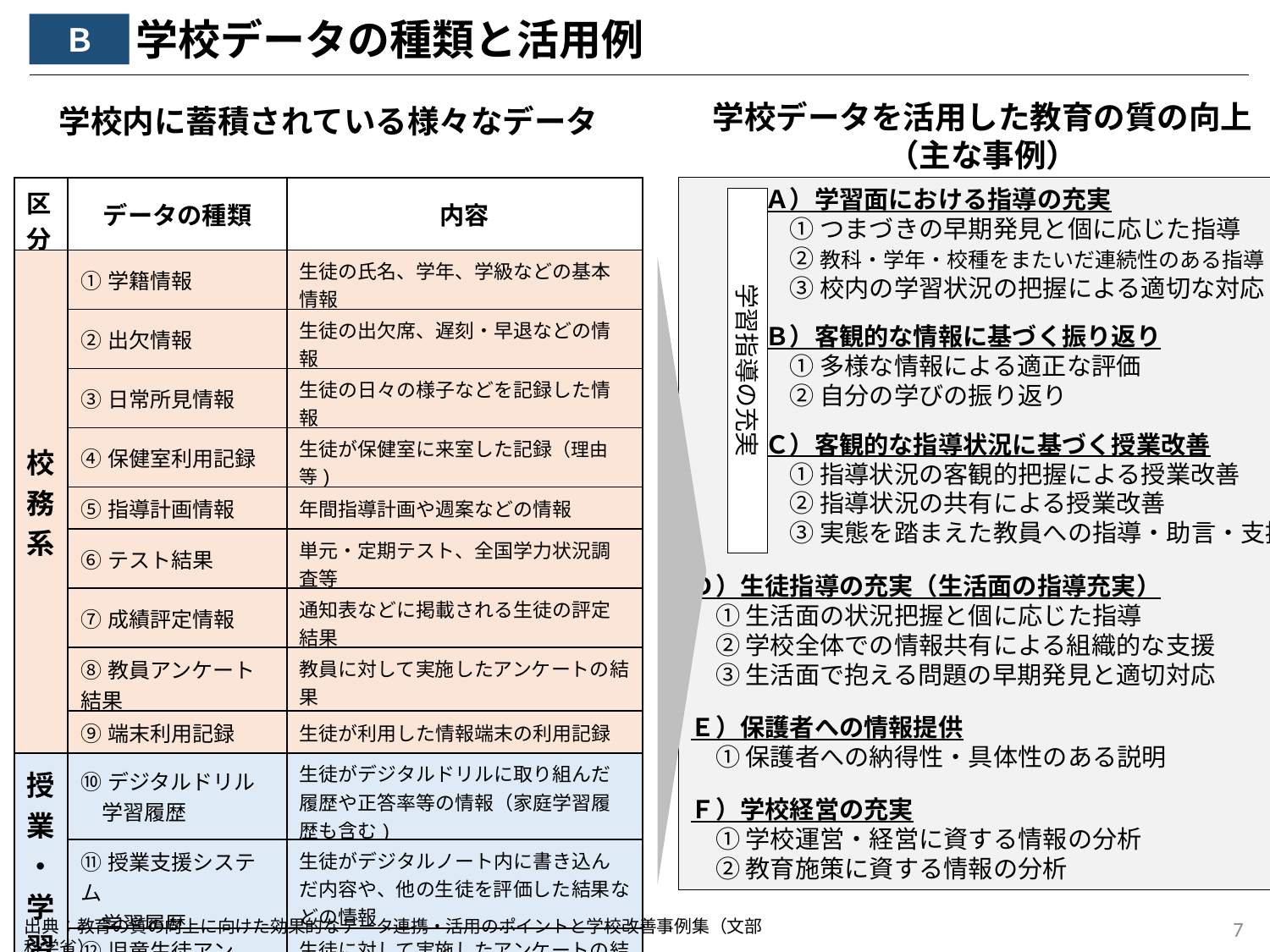

学校データの種類と活用例
Ｂ
学校データを活用した教育の質の向上
（主な事例）
学校内に蓄積されている様々なデータ
| 区分 | データの種類 | 内容 |
| --- | --- | --- |
| 校務系 | ①学籍情報 | 生徒の氏名、学年、学級などの基本情報 |
|  | ②出欠情報 | 生徒の出欠席、遅刻・早退などの情報 |
|  | ③日常所見情報 | 生徒の日々の様子などを記録した情報 |
|  | ④保健室利用記録 | 生徒が保健室に来室した記録（理由等) |
|  | ⑤指導計画情報 | 年間指導計画や週案などの情報 |
|  | ⑥テスト結果 | 単元・定期テスト、全国学力状況調査等 |
|  | ⑦成績評定情報 | 通知表などに掲載される生徒の評定結果 |
|  | ⑧教員アンケート結果 | 教員に対して実施したアンケートの結果 |
|  | ⑨端末利用記録 | 生徒が利用した情報端末の利用記録 |
| 授業・学習系 | ⑩デジタルドリル 　学習履歴 | 生徒がデジタルドリルに取り組んだ履歴や正答率等の情報（家庭学習履歴も含む) |
|  | ⑪授業支援システム 　学習履歴 | 生徒がデジタルノート内に書き込んだ内容や、他の生徒を評価した結果などの情報 |
|  | ⑫児童生徒アンケート 　結果 | 生徒に対して実施したアンケートの結果。定例・定期的なものや、随時実施分を含む。 |
　　　Ａ）学習面における指導の充実
　　　　① つまづきの早期発見と個に応じた指導
　　　　② 教科・学年・校種をまたいだ連続性のある指導
　　　　③ 校内の学習状況の把握による適切な対応

　　　Ｂ）客観的な情報に基づく振り返り
　　　　① 多様な情報による適正な評価
　　　　② 自分の学びの振り返り

　　　Ｃ）客観的な指導状況に基づく授業改善
　　　　① 指導状況の客観的把握による授業改善
　　　　② 指導状況の共有による授業改善
　　　　③ 実態を踏まえた教員への指導・助言・支援

Ｄ）生徒指導の充実（生活面の指導充実）
　① 生活面の状況把握と個に応じた指導
　② 学校全体での情報共有による組織的な支援
　③ 生活面で抱える問題の早期発見と適切対応

Ｅ）保護者への情報提供
　① 保護者への納得性・具体性のある説明

Ｆ）学校経営の充実
　① 学校運営・経営に資する情報の分析
　② 教育施策に資する情報の分析
学習指導の充実

出典：教育の質の向上に向けた効果的なデータ連携・活用のポイントと学校改善事例集（文部科学省）
7